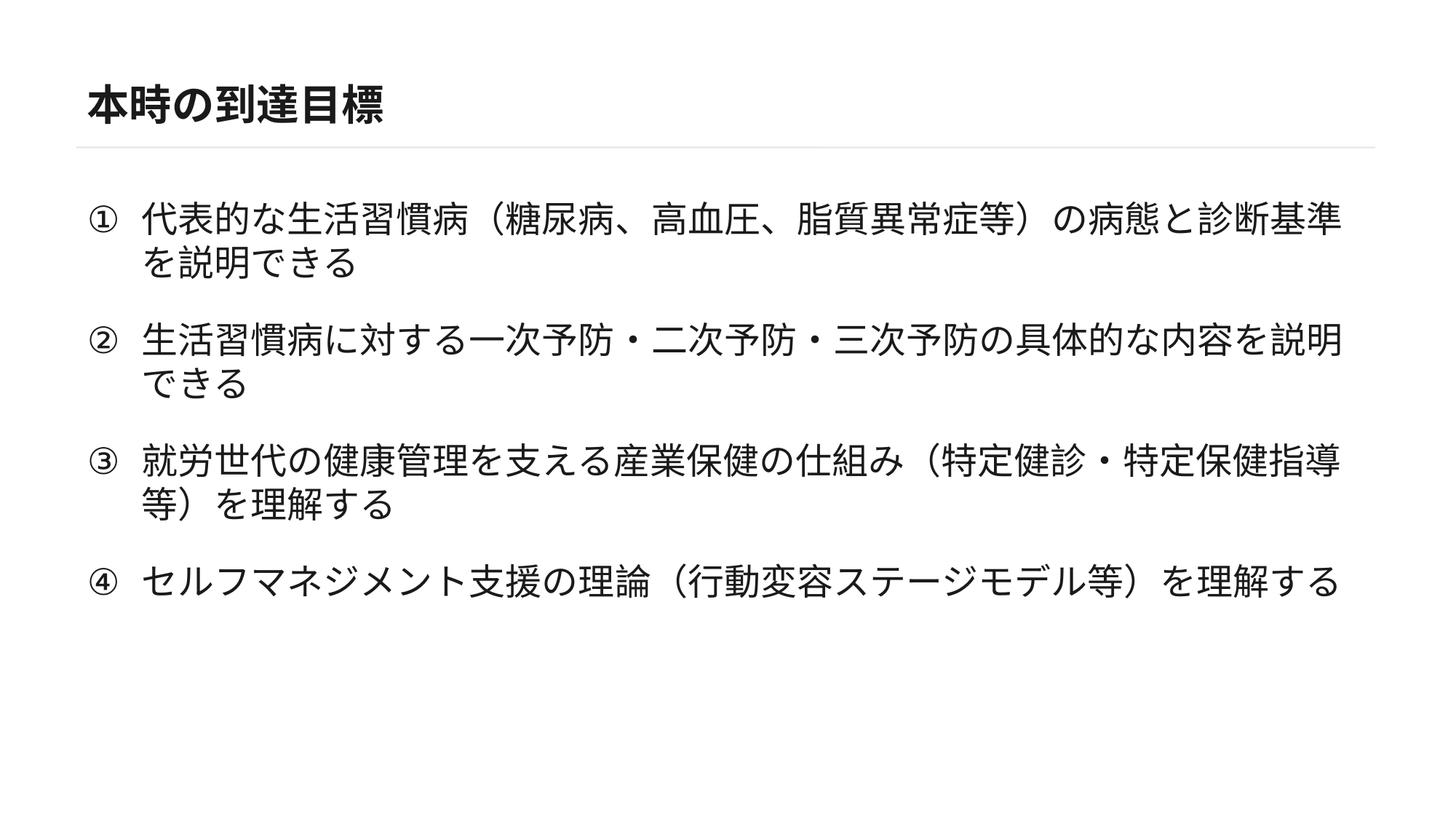

本時の到達目標

代表的な生活習慣病（糖尿病、高血圧、脂質異常症等）の病態と診断基準を説明できる
生活習慣病に対する一次予防・二次予防・三次予防の具体的な内容を説明できる
就労世代の健康管理を支える産業保健の仕組み（特定健診・特定保健指導等）を理解する
セルフマネジメント支援の理論（行動変容ステージモデル等）を理解する